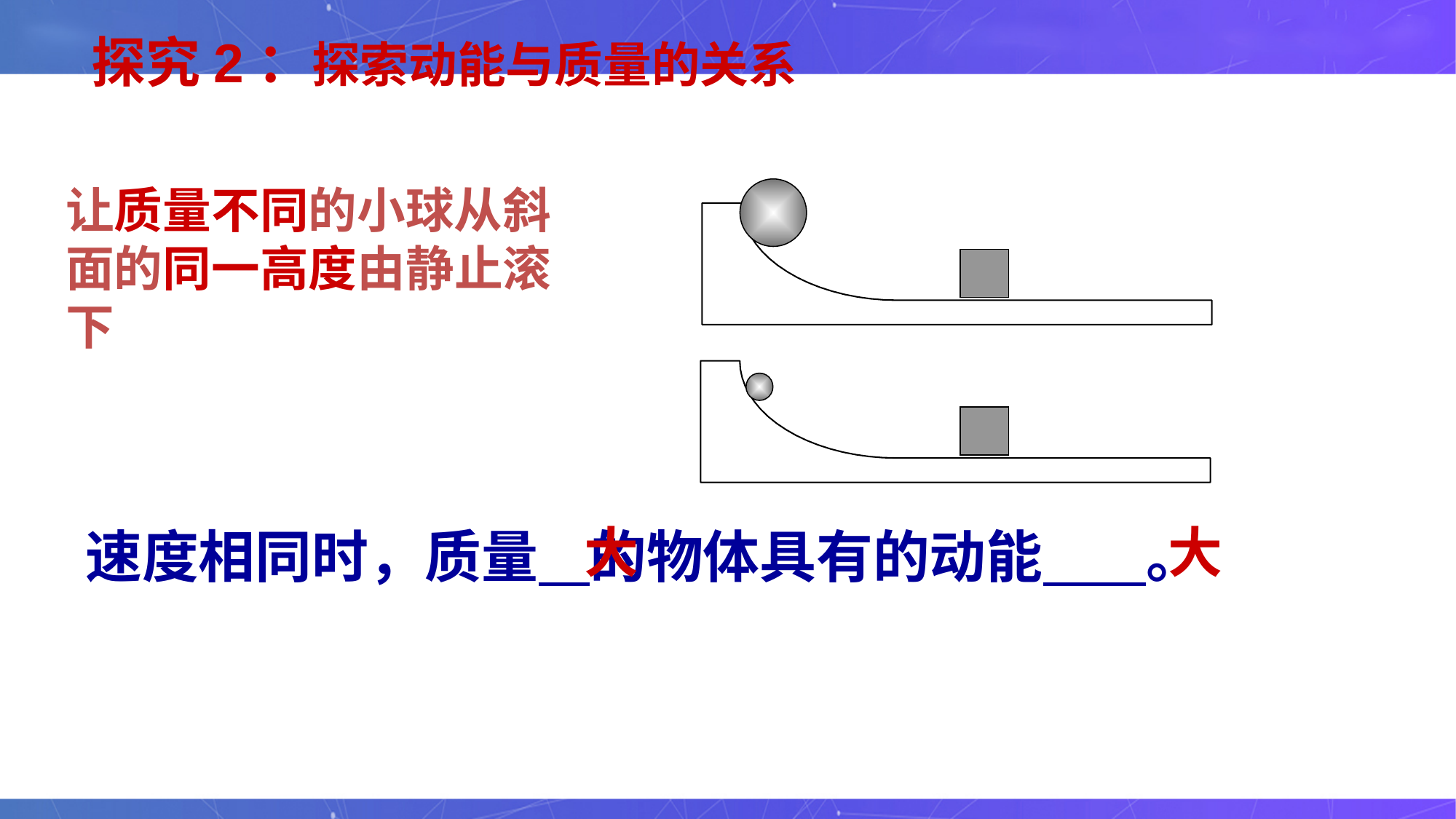

探究2：探索动能与质量的关系
让质量不同的小球从斜面的同一高度由静止滚下

大
大
速度相同时，质量    的物体具有的动能        。